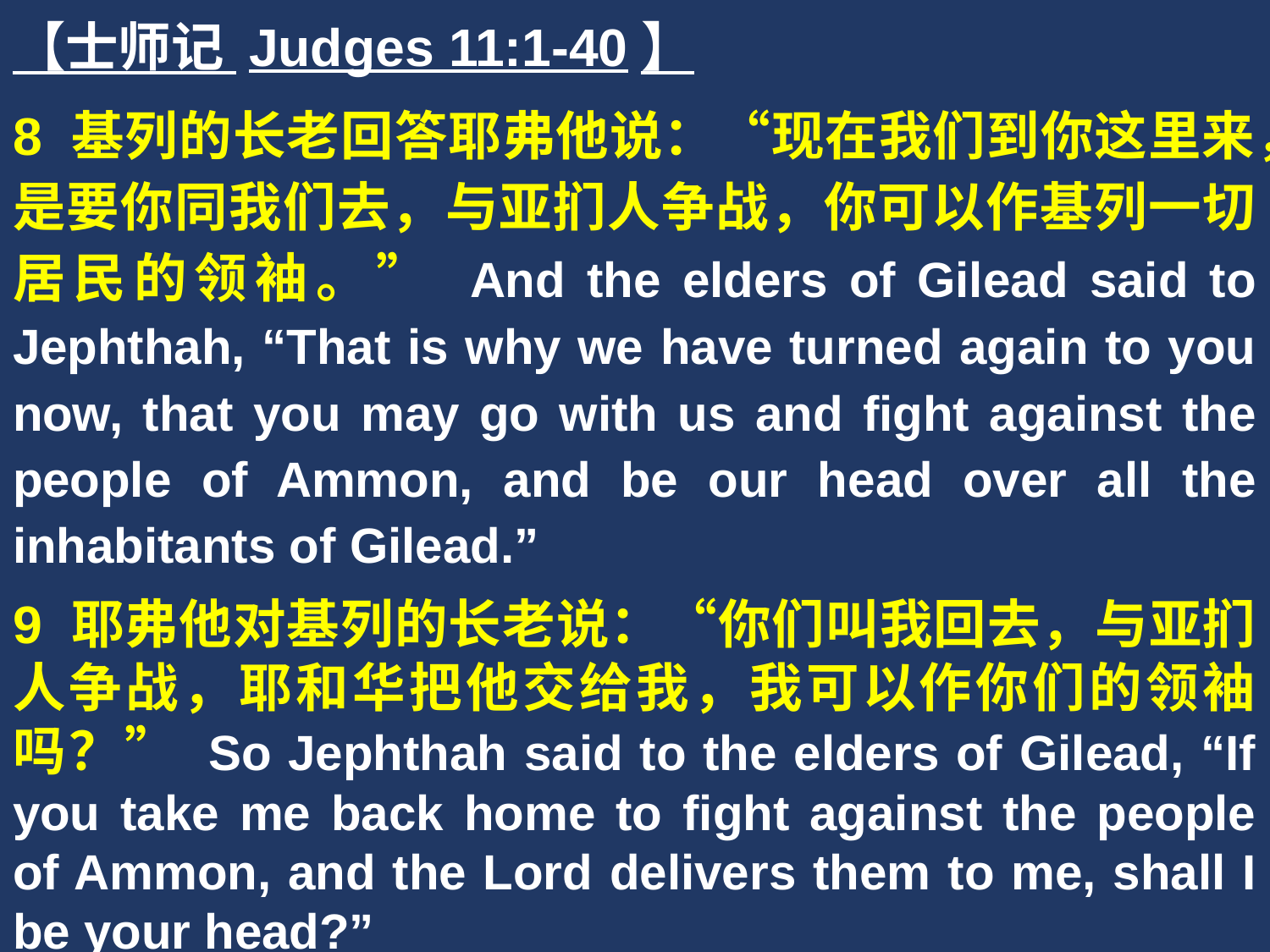

【士师记 Judges 11:1-40】
8 基列的长老回答耶弗他说：“现在我们到你这里来，是要你同我们去，与亚扪人争战，你可以作基列一切居民的领袖。” And the elders of Gilead said to Jephthah, “That is why we have turned again to you now, that you may go with us and fight against the people of Ammon, and be our head over all the inhabitants of Gilead.”
9 耶弗他对基列的长老说：“你们叫我回去，与亚扪人争战，耶和华把他交给我，我可以作你们的领袖吗？” So Jephthah said to the elders of Gilead, “If you take me back home to fight against the people of Ammon, and the Lord delivers them to me, shall I be your head?”